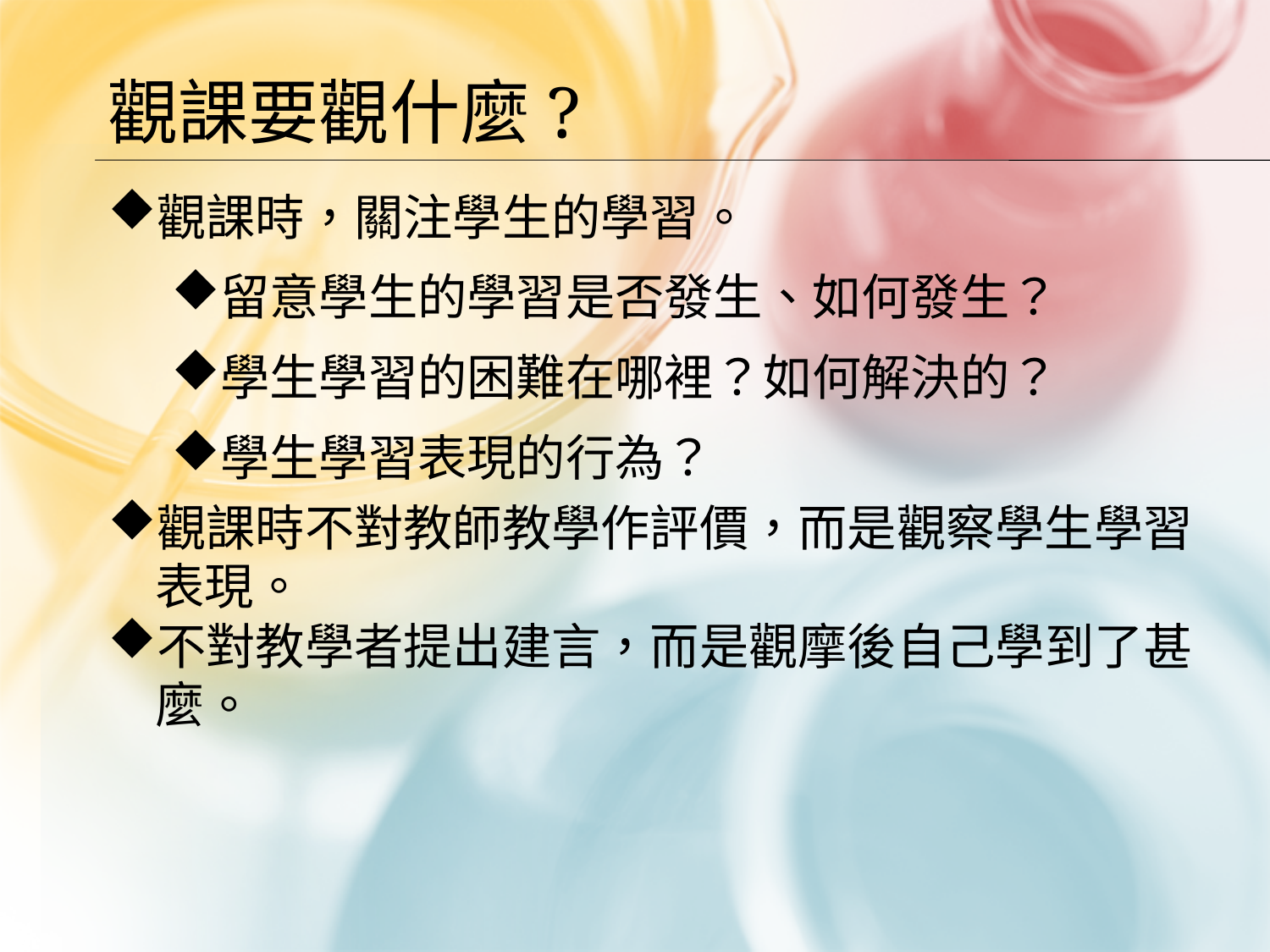

# 觀課要觀什麼?
觀課時，關注學生的學習。
留意學生的學習是否發生、如何發生？
學生學習的困難在哪裡？如何解決的？
學生學習表現的行為？
觀課時不對教師教學作評價，而是觀察學生學習表現。
不對教學者提出建言，而是觀摩後自己學到了甚麼。